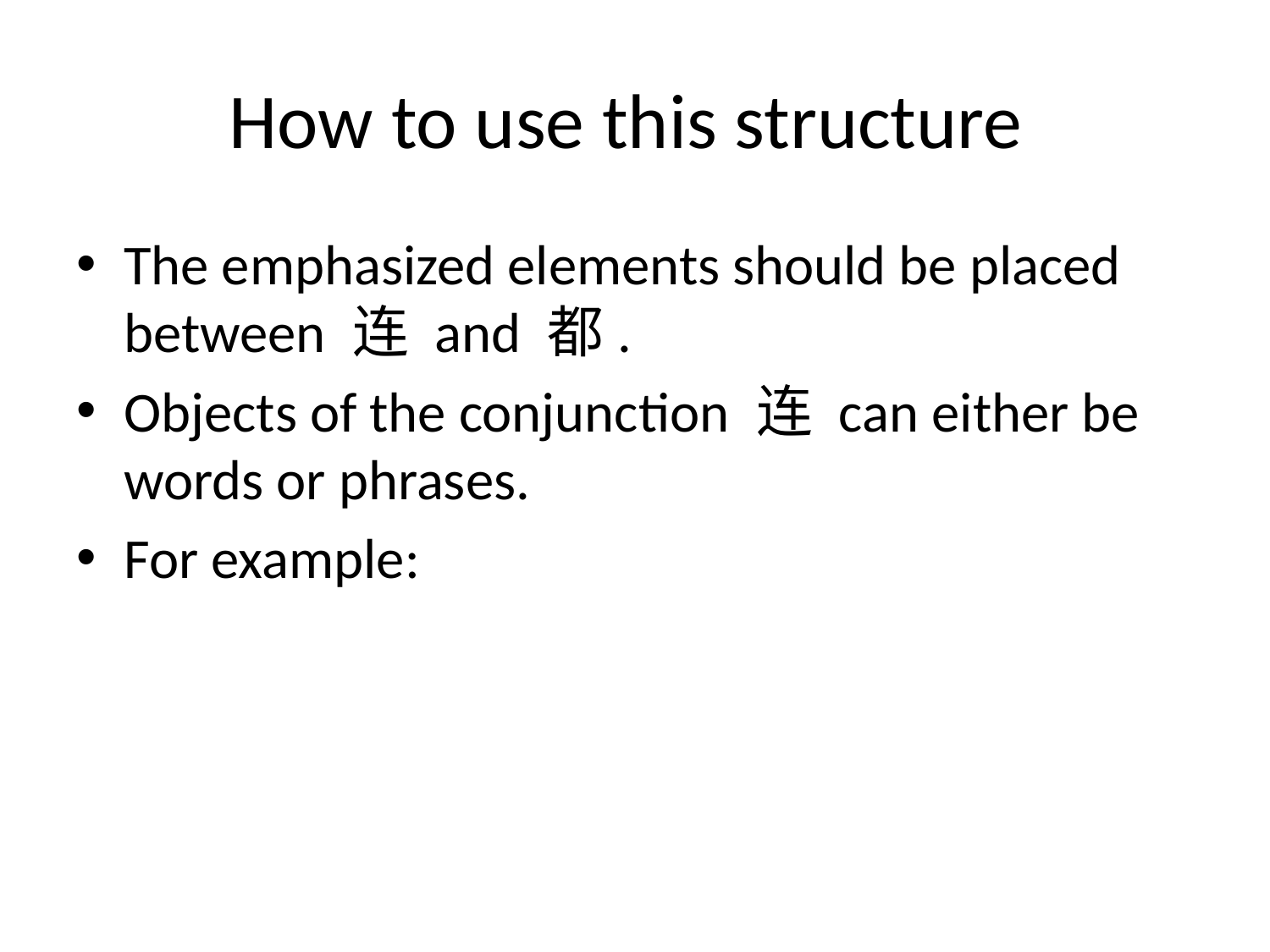

# How to use this structure
The emphasized elements should be placed between 连 and 都.
Objects of the conjunction 连 can either be words or phrases.
For example: